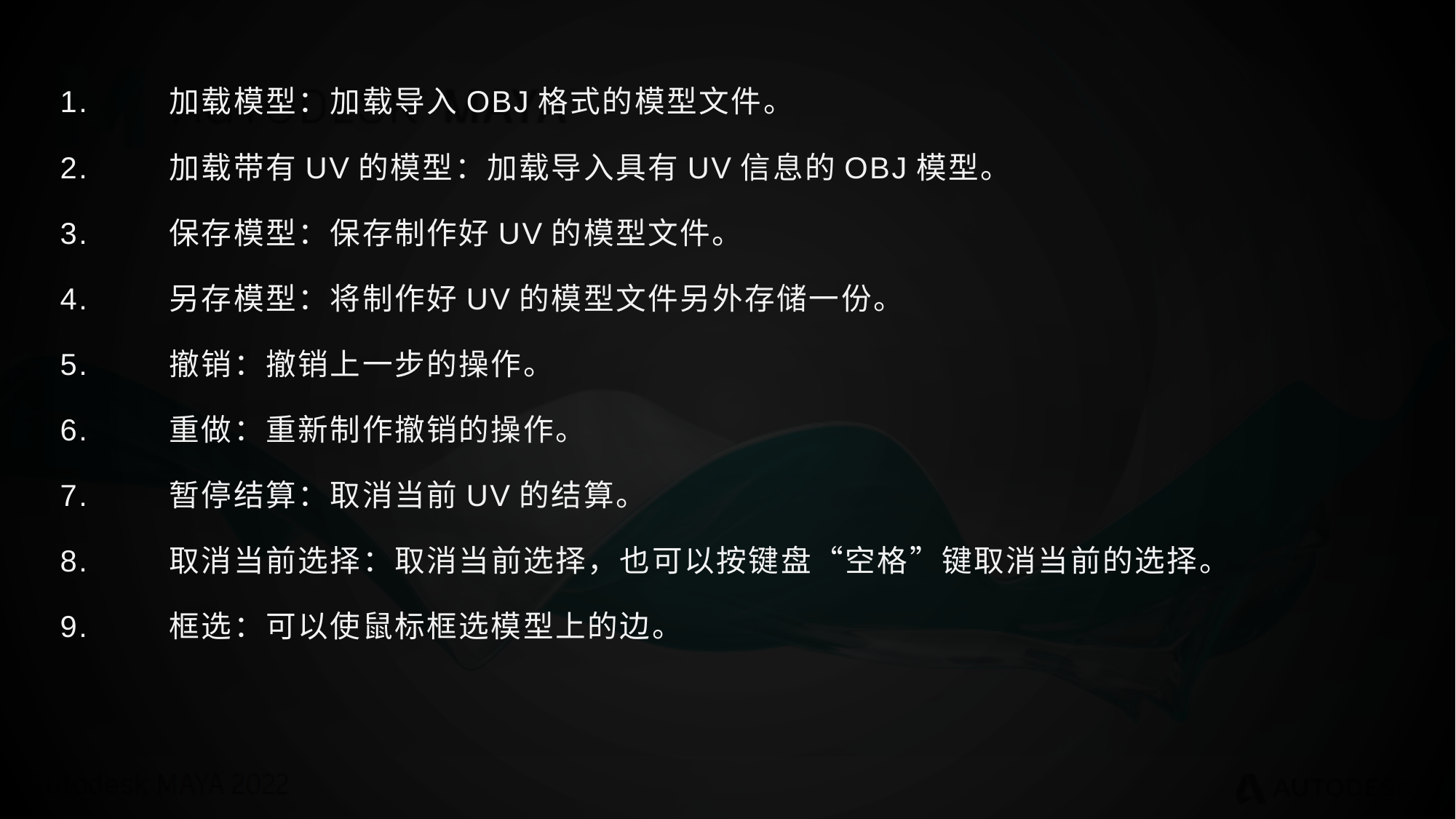

1.	加载模型：加载导入OBJ格式的模型文件。
2.	加载带有UV的模型：加载导入具有UV信息的OBJ模型。
3.	保存模型：保存制作好UV的模型文件。
4.	另存模型：将制作好UV的模型文件另外存储一份。
5.	撤销：撤销上一步的操作。
6.	重做：重新制作撤销的操作。
7.	暂停结算：取消当前UV的结算。
8.	取消当前选择：取消当前选择，也可以按键盘“空格”键取消当前的选择。
9.	框选：可以使鼠标框选模型上的边。